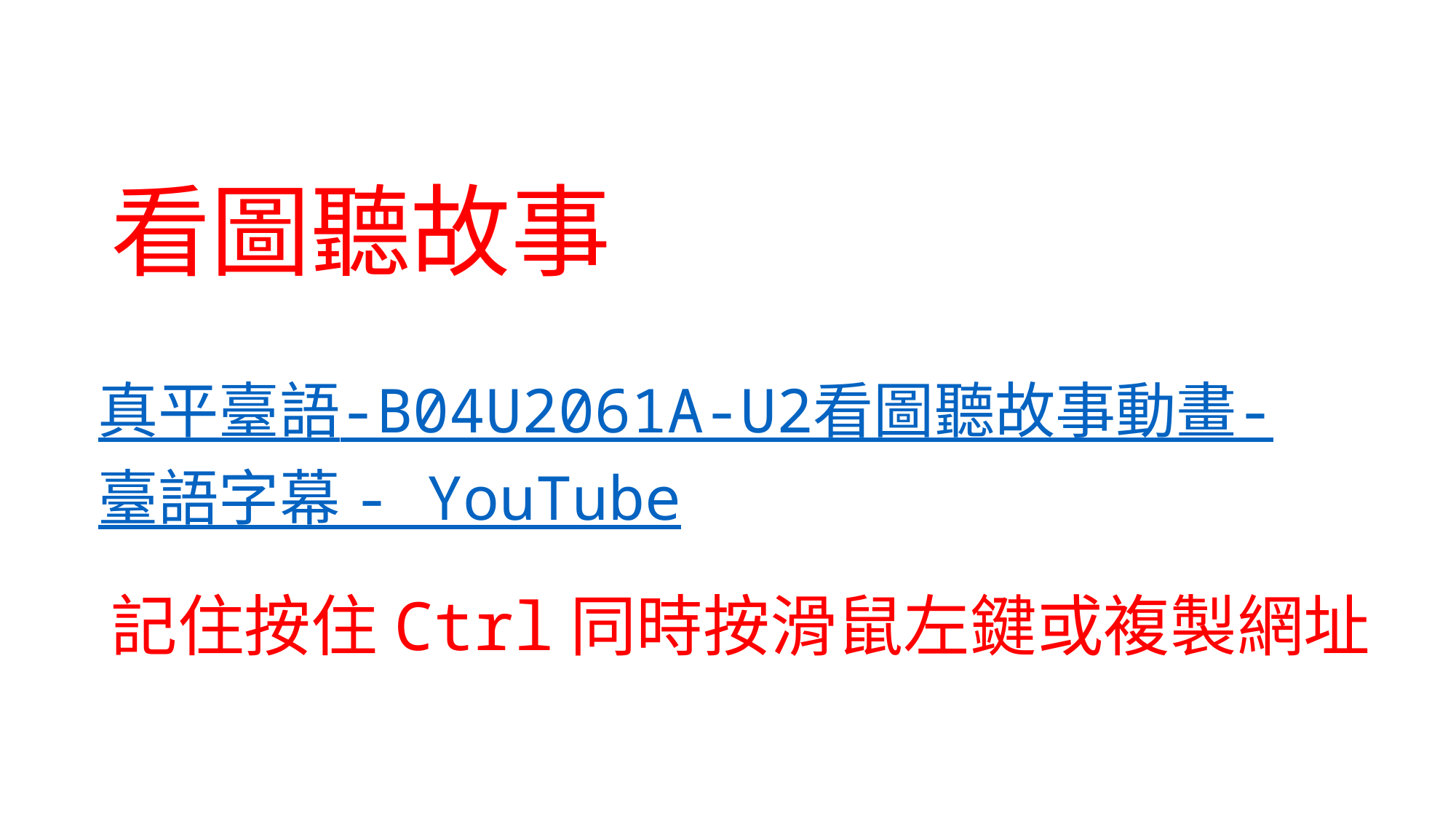

看圖聽故事
真平臺語-B04U2061A-U2看圖聽故事動畫-臺語字幕 - YouTube

記住按住Ctrl同時按滑鼠左鍵或複製網址